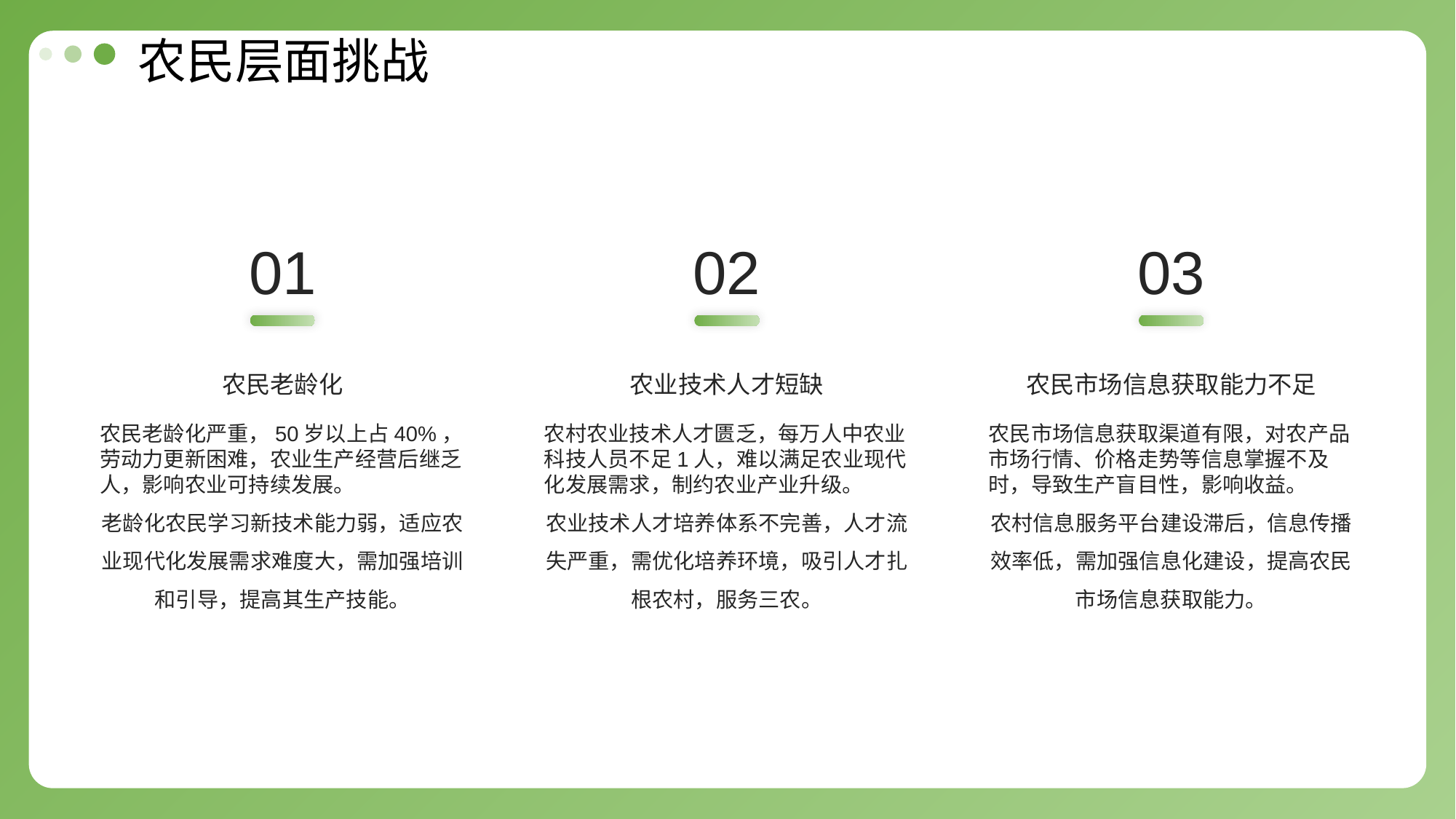

农民层面挑战

01
02
03

农民老龄化
农业技术人才短缺
农民市场信息获取能力不足
农民老龄化严重，50岁以上占40%，劳动力更新困难，农业生产经营后继乏人，影响农业可持续发展。
老龄化农民学习新技术能力弱，适应农业现代化发展需求难度大，需加强培训和引导，提高其生产技能。
农村农业技术人才匮乏，每万人中农业科技人员不足1人，难以满足农业现代化发展需求，制约农业产业升级。
农业技术人才培养体系不完善，人才流失严重，需优化培养环境，吸引人才扎根农村，服务三农。
农民市场信息获取渠道有限，对农产品市场行情、价格走势等信息掌握不及时，导致生产盲目性，影响收益。
农村信息服务平台建设滞后，信息传播效率低，需加强信息化建设，提高农民市场信息获取能力。